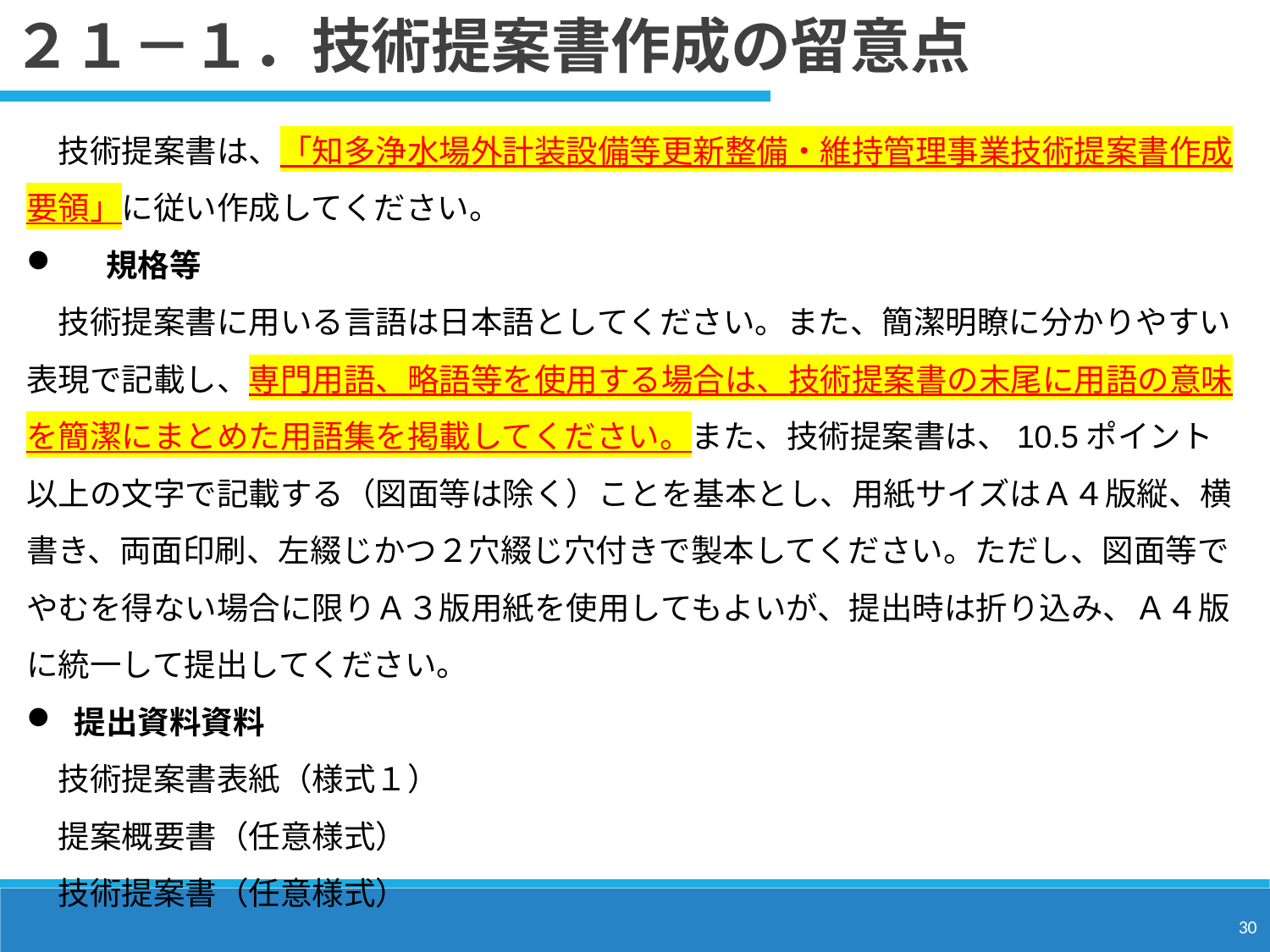

２１－１．技術提案書作成の留意点
　技術提案書は、「知多浄水場外計装設備等更新整備・維持管理事業技術提案書作成要領」に従い作成してください。
　規格等
　技術提案書に用いる言語は日本語としてください。また、簡潔明瞭に分かりやすい表現で記載し、専門用語、略語等を使用する場合は、技術提案書の末尾に用語の意味を簡潔にまとめた用語集を掲載してください。また、技術提案書は、10.5ポイント以上の文字で記載する（図面等は除く）ことを基本とし、用紙サイズはＡ４版縦、横書き、両面印刷、左綴じかつ２穴綴じ穴付きで製本してください。ただし、図面等でやむを得ない場合に限りＡ３版用紙を使用してもよいが、提出時は折り込み、Ａ４版に統一して提出してください。
提出資料資料
　技術提案書表紙（様式１）
　提案概要書（任意様式）
　技術提案書（任意様式）
30